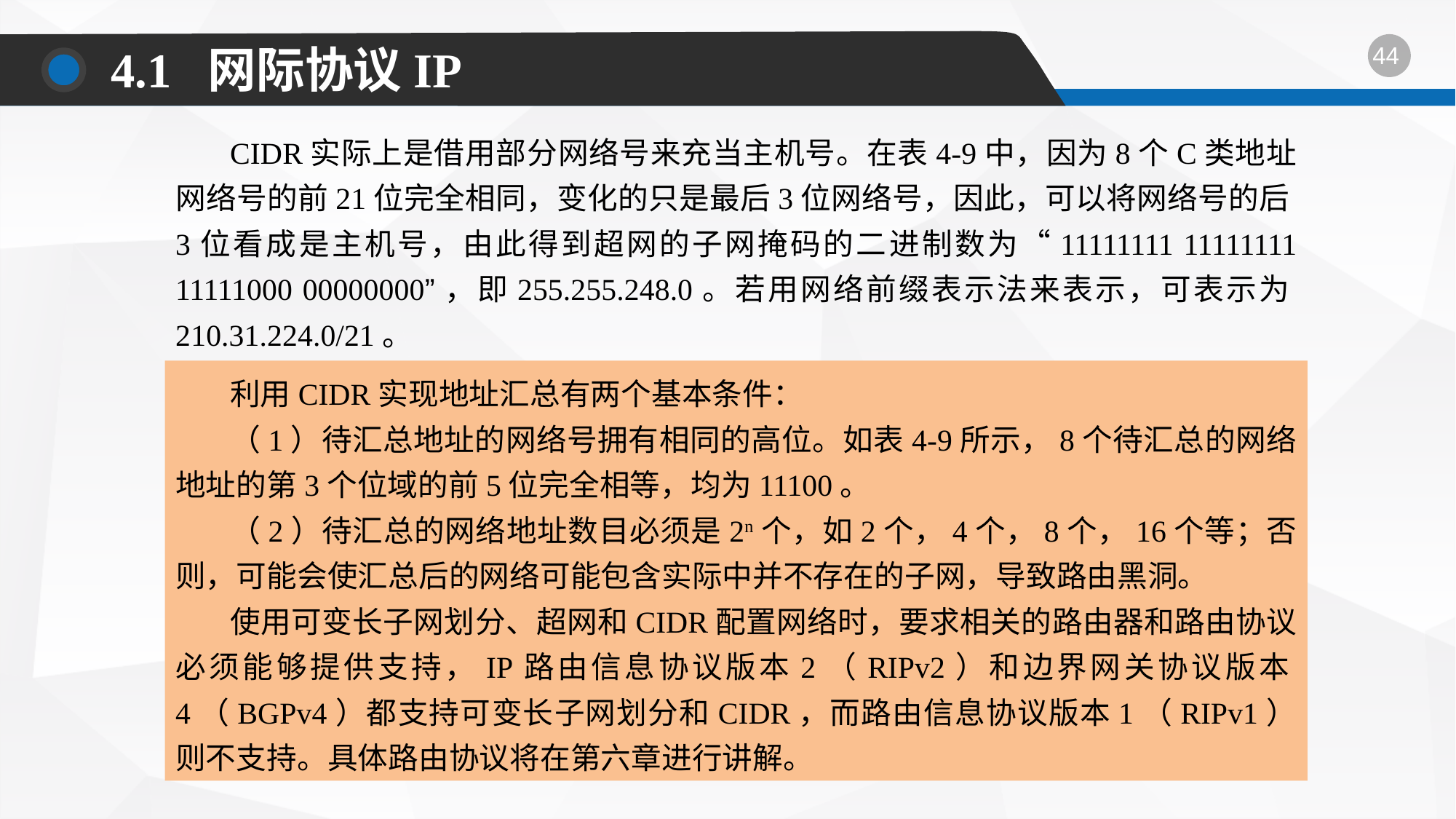

4.1  网际协议IP
CIDR实际上是借用部分网络号来充当主机号。在表4-9中，因为8个C类地址网络号的前21位完全相同，变化的只是最后3位网络号，因此，可以将网络号的后3位看成是主机号，由此得到超网的子网掩码的二进制数为“11111111 11111111 11111000 00000000”，即255.255.248.0。若用网络前缀表示法来表示，可表示为210.31.224.0/21。
利用CIDR实现地址汇总有两个基本条件：
（1）待汇总地址的网络号拥有相同的高位。如表4-9所示，8个待汇总的网络地址的第3个位域的前5位完全相等，均为11100。
（2）待汇总的网络地址数目必须是2n个，如2个，4个，8个，16个等；否则，可能会使汇总后的网络可能包含实际中并不存在的子网，导致路由黑洞。
使用可变长子网划分、超网和CIDR配置网络时，要求相关的路由器和路由协议必须能够提供支持，IP路由信息协议版本2（RIPv2）和边界网关协议版本4（BGPv4）都支持可变长子网划分和CIDR，而路由信息协议版本1（RIPv1）则不支持。具体路由协议将在第六章进行讲解。